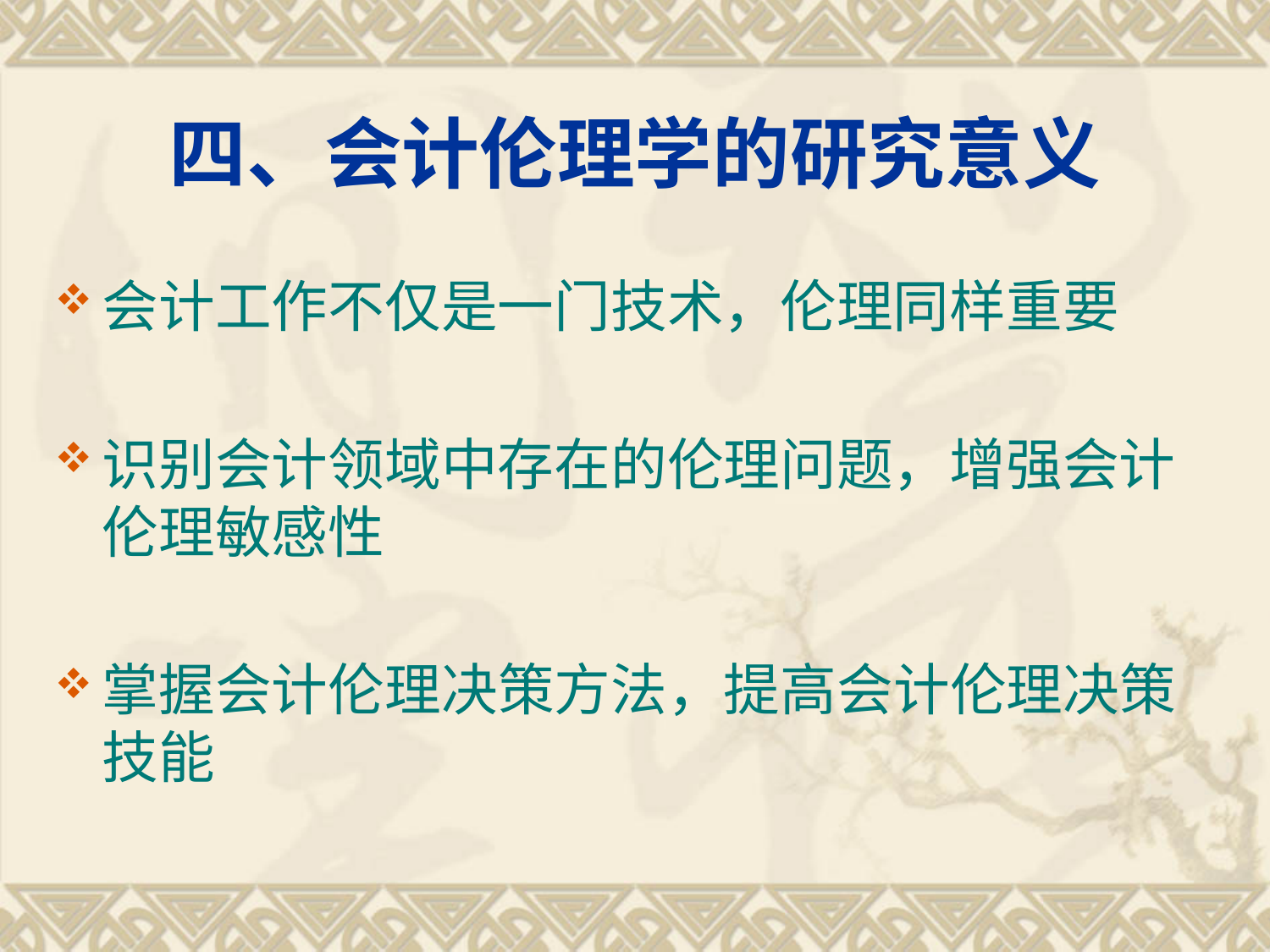

# 四、会计伦理学的研究意义
会计工作不仅是一门技术，伦理同样重要

识别会计领域中存在的伦理问题，增强会计伦理敏感性

掌握会计伦理决策方法，提高会计伦理决策技能